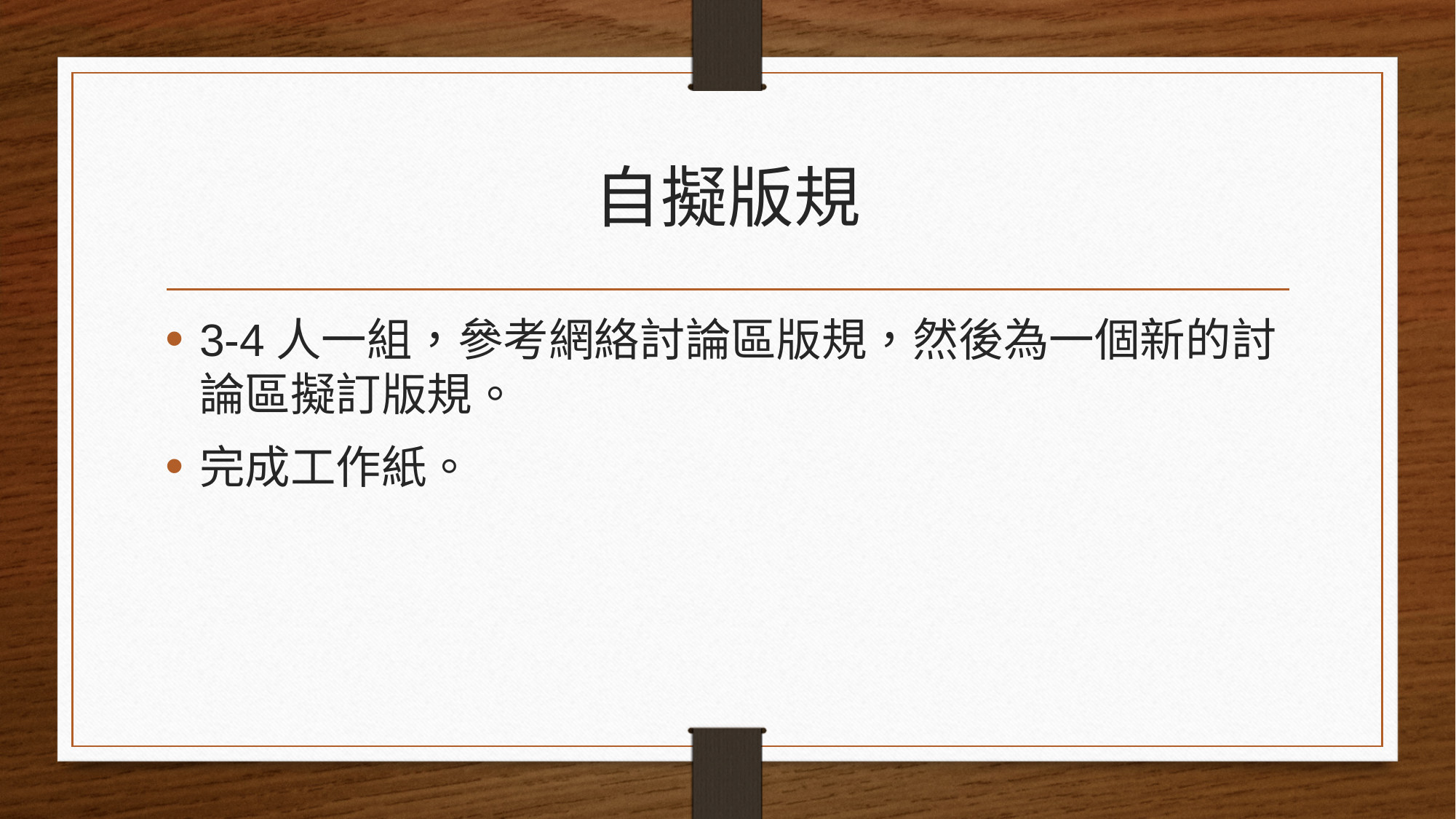

# 自擬版規
3-4人一組，參考網絡討論區版規，然後為一個新的討論區擬訂版規。
完成工作紙。